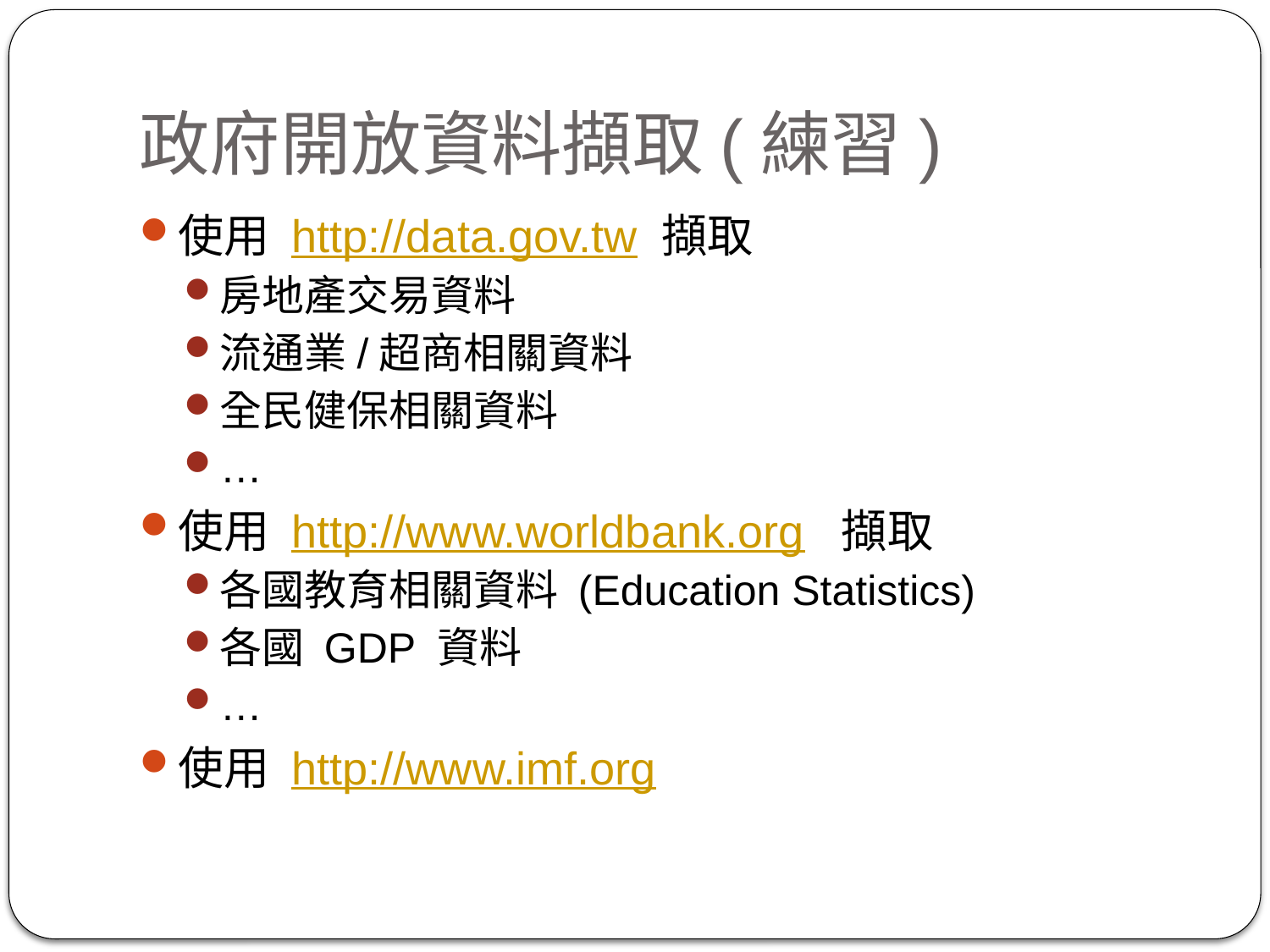

# 政府開放資料擷取(練習)
使用 http://data.gov.tw 擷取
房地產交易資料
流通業/超商相關資料
全民健保相關資料
…
使用 http://www.worldbank.org  擷取
各國教育相關資料 (Education Statistics)
各國 GDP 資料
…
使用 http://www.imf.org